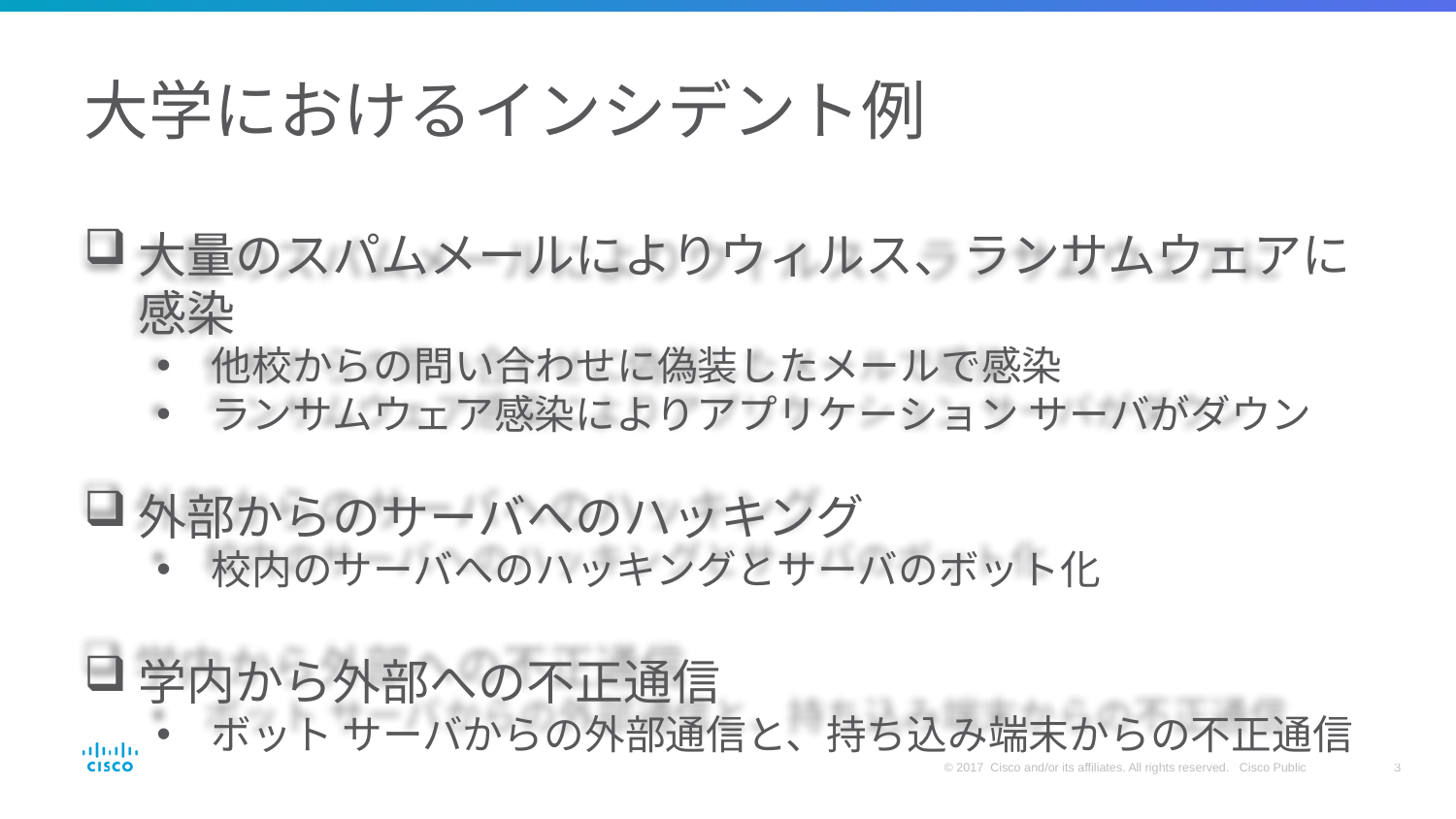

# 大学におけるインシデント例
大量のスパムメールによりウィルス、ランサムウェアに感染
他校からの問い合わせに偽装したメールで感染
ランサムウェア感染によりアプリケーション サーバがダウン

外部からのサーバへのハッキング
校内のサーバへのハッキングとサーバのボット化

学内から外部への不正通信
ボット サーバからの外部通信と、持ち込み端末からの不正通信